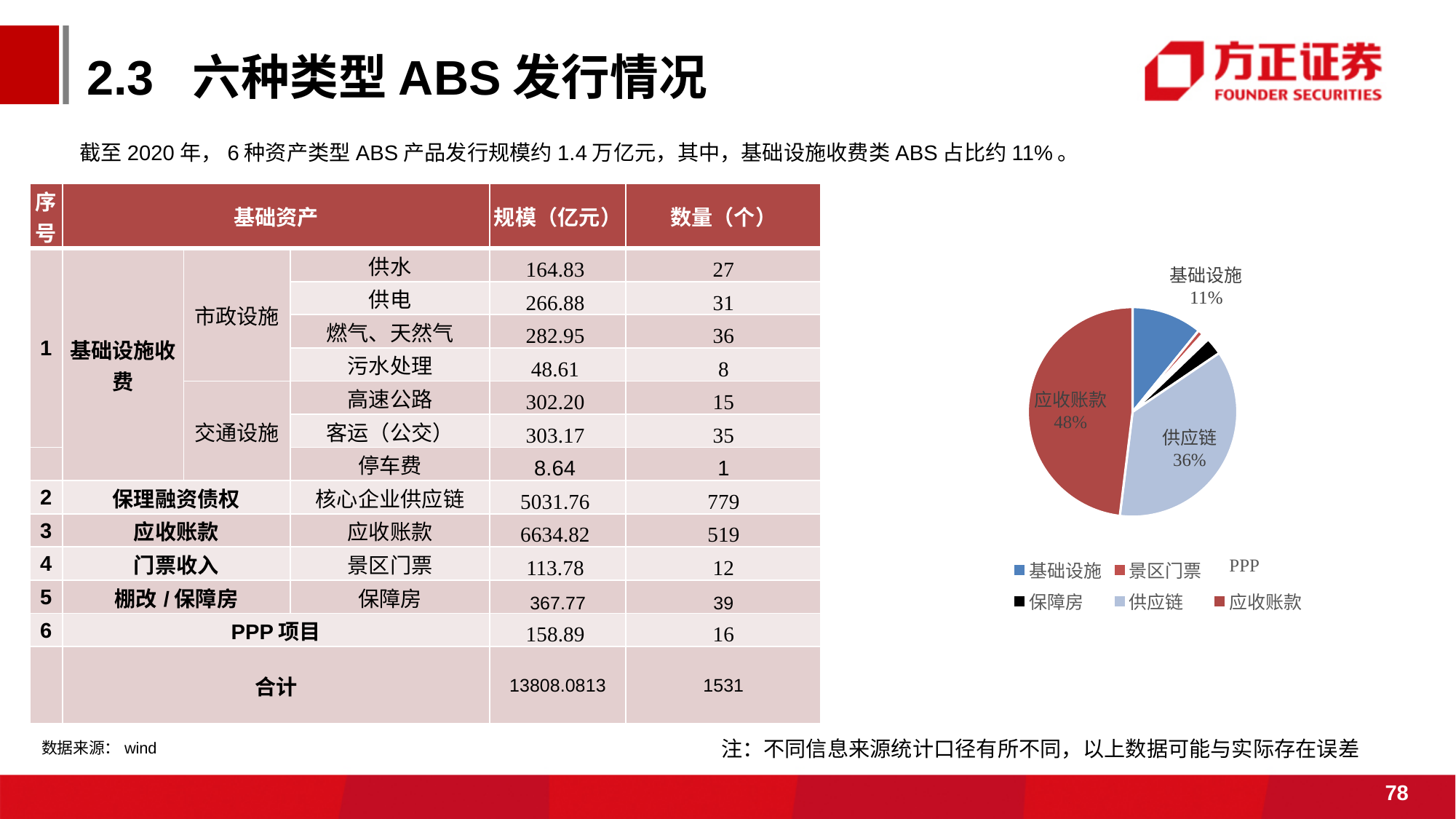

# 2.3  六种类型ABS发行情况

截至2020年，6种资产类型ABS产品发行规模约1.4万亿元，其中，基础设施收费类ABS占比约11%。
| 序号 | 基础资产 |  |  | 规模（亿元） | 数量（个） |
| --- | --- | --- | --- | --- | --- |
| 1 | 基础设施收费 | 市政设施 | 供水 | 164.83 | 27 |
|  |  |  | 供电 | 266.88 | 31 |
|  |  |  | 燃气、天然气 | 282.95 | 36 |
|  |  |  | 污水处理 | 48.61 | 8 |
|  |  | 交通设施 | 高速公路 | 302.20 | 15 |
|  |  |  | 客运（公交） | 303.17 | 35 |
|  |  |  | 停车费 | 8.64 | 1 |
| 2 | 保理融资债权 |  | 核心企业供应链 | 5031.76 | 779 |
| 3 | 应收账款 |  | 应收账款 | 6634.82 | 519 |
| 4 | 门票收入 |  | 景区门票 | 113.78 | 12 |
| 5 | 棚改/保障房 |  | 保障房 | 367.77 | 39 |
| 6 | PPP项目 |  |  | 158.89 | 16 |
|  | 合计 |  |  | 13808.0813 | 1531 |

### Chart

| Category |  |
|---|---|
| 基础设施 | 1501.0645 |
| 景区门票 | 113.7811 |
| PPP | 158.8857 |
| 保障房 | 367.77 |
| 供应链 | 5031.76 |
| 应收账款 | 6634.82 |
注：不同信息来源统计口径有所不同，以上数据可能与实际存在误差
数据来源：wind
78